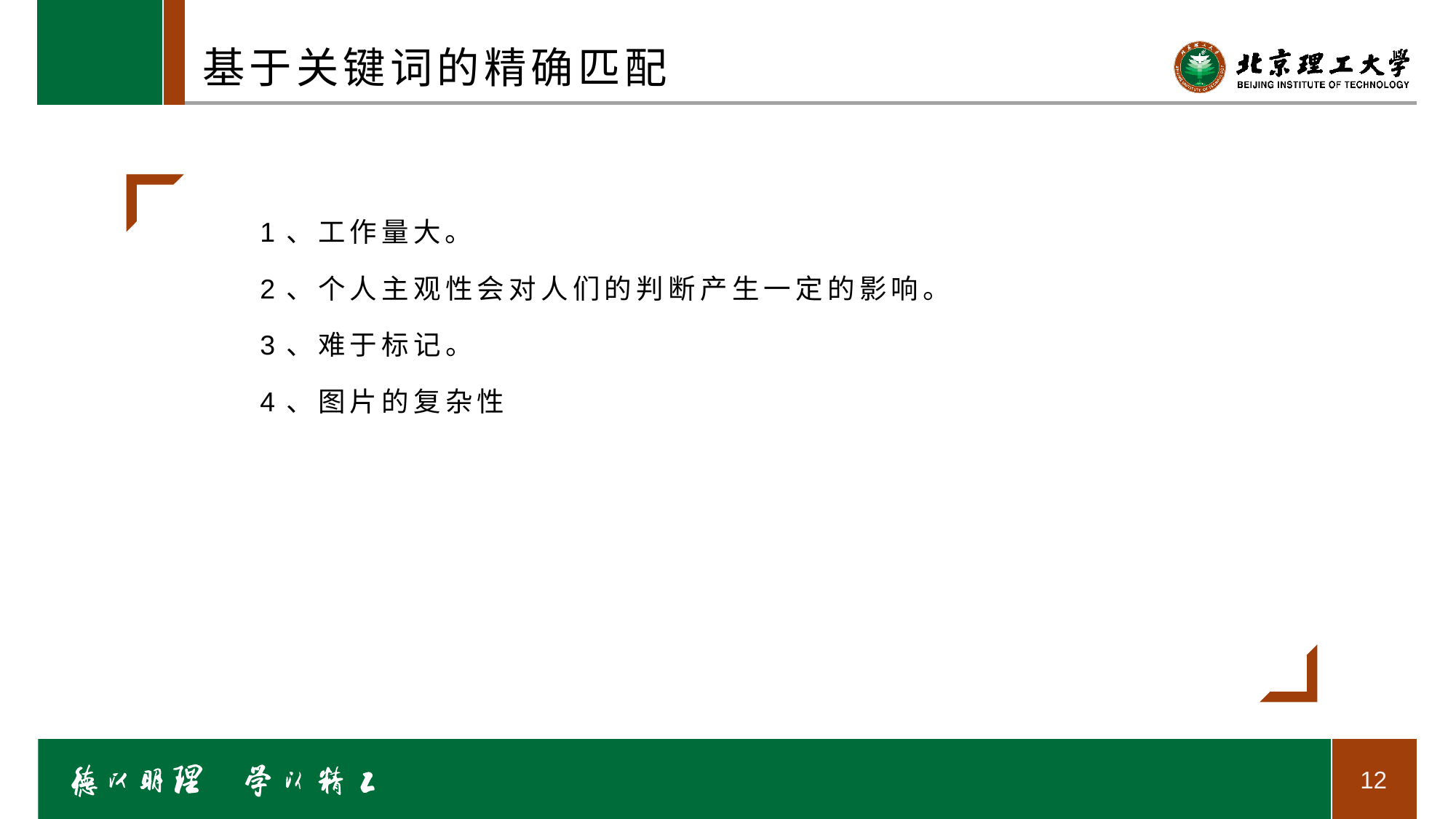

# 基于关键词的精确匹配

1、工作量大。
2、个人主观性会对人们的判断产生一定的影响。
3、难于标记。
4、图片的复杂性